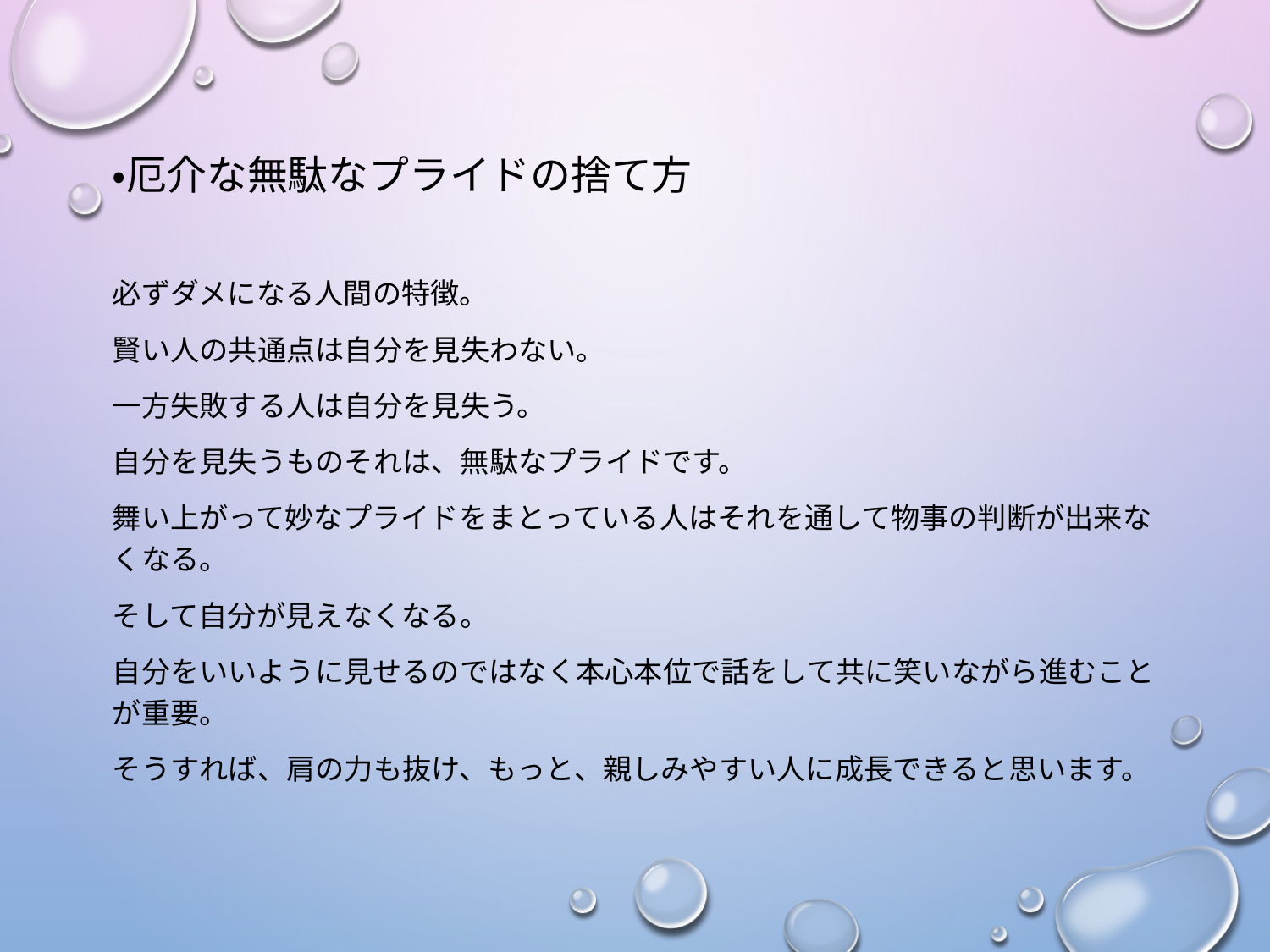

・厄介な無駄なプライドの捨て方

必ずダメになる人間の特徴。
賢い人の共通点は自分を見失わない。
一方失敗する人は自分を見失う。
自分を見失うものそれは、無駄なプライドです。
舞い上がって妙なプライドをまとっている人はそれを通して物事の判断が出来なくなる。
そして自分が見えなくなる。
自分をいいように見せるのではなく本心本位で話をして共に笑いながら進むことが重要。
そうすれば、肩の力も抜け、もっと、親しみやすい人に成長できると思います。